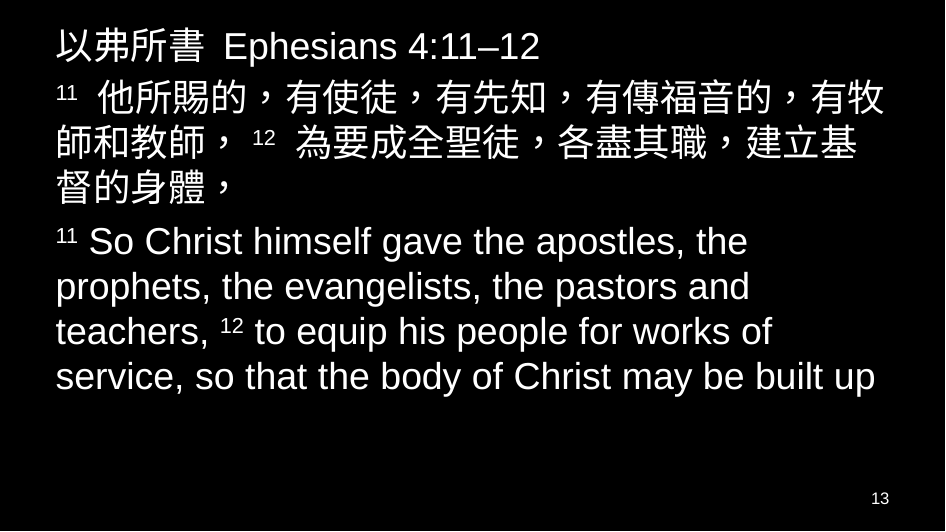

以弗所書 Ephesians 4:11–12
11 他所賜的，有使徒，有先知，有傳福音的，有牧師和教師，12 為要成全聖徒，各盡其職，建立基督的身體，
11 So Christ himself gave the apostles, the prophets, the evangelists, the pastors and teachers, 12 to equip his people for works of service, so that the body of Christ may be built up

13